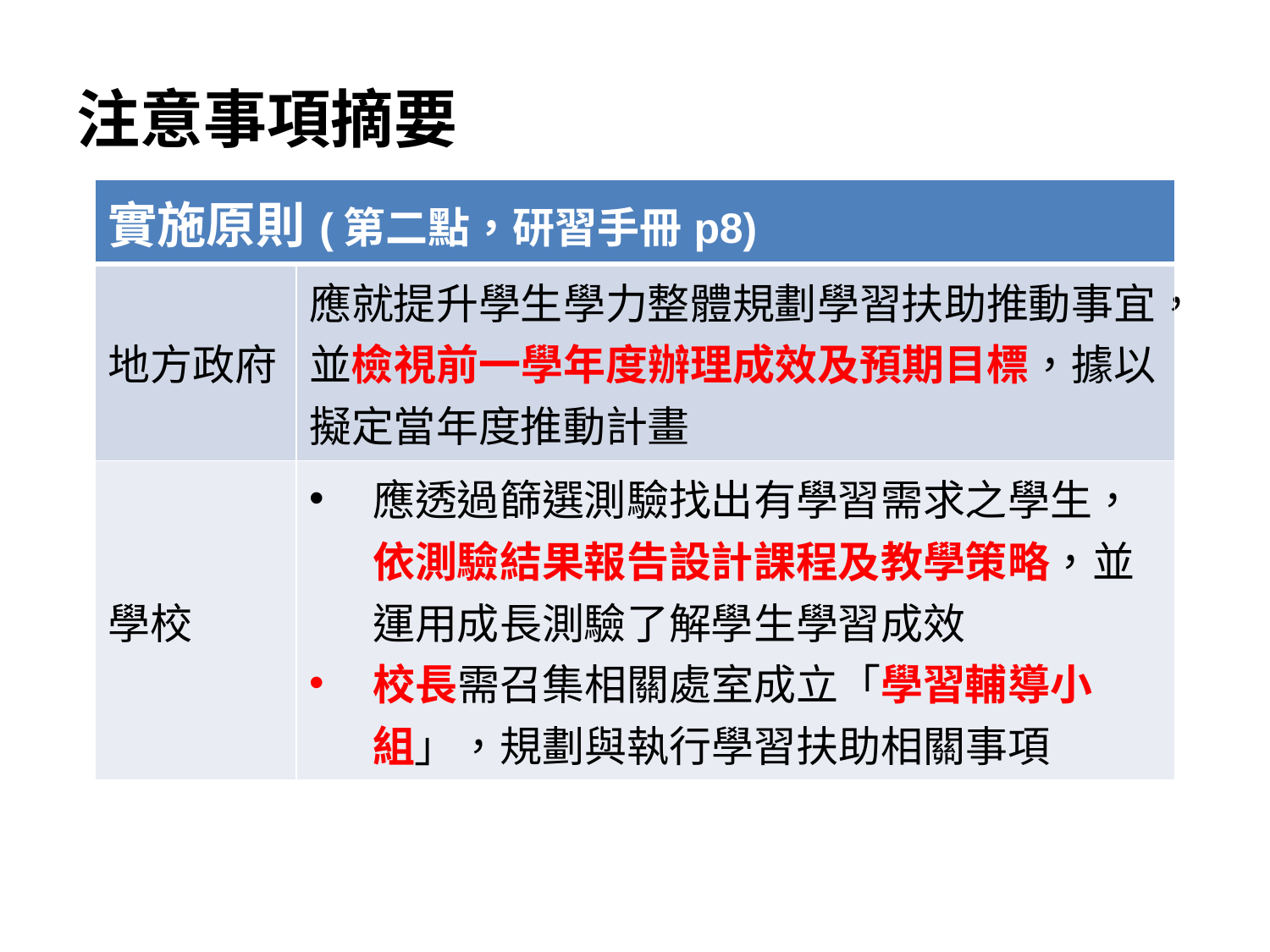

# 注意事項摘要
| 實施原則(第二點，研習手冊p8) |  |
| --- | --- |
| 地方政府 | 應就提升學生學力整體規劃學習扶助推動事宜，並檢視前一學年度辦理成效及預期目標，據以擬定當年度推動計畫 |
| 學校 | 應透過篩選測驗找出有學習需求之學生，依測驗結果報告設計課程及教學策略，並運用成長測驗了解學生學習成效 校長需召集相關處室成立「學習輔導小組」，規劃與執行學習扶助相關事項 |